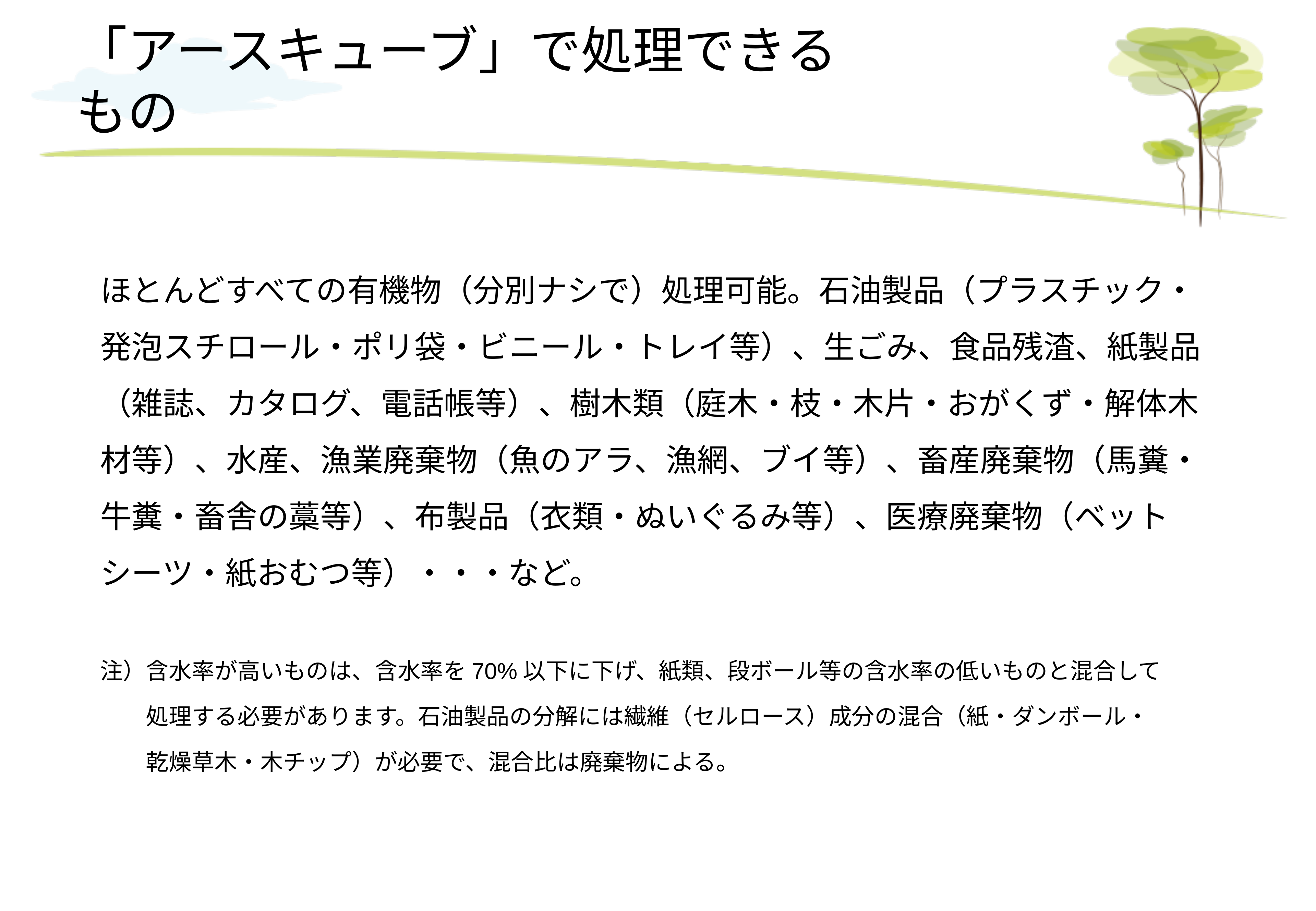

# 「アースキューブ」で処理できるもの
ほとんどすべての有機物（分別ナシで）処理可能。石油製品（プラスチック・発泡スチロール・ポリ袋・ビニール・トレイ等）、生ごみ、食品残渣、紙製品（雑誌、カタログ、電話帳等）、樹木類（庭木・枝・木片・おがくず・解体木材等）、水産、漁業廃棄物（魚のアラ、漁網、ブイ等）、畜産廃棄物（馬糞・牛糞・畜舎の藁等）、布製品（衣類・ぬいぐるみ等）、医療廃棄物（ベットシーツ・紙おむつ等）・・・など。

注）含水率が高いものは、含水率を70%以下に下げ、紙類、段ボール等の含水率の低いものと混合して
　　処理する必要があります。石油製品の分解には繊維（セルロース）成分の混合（紙・ダンボール・
　　乾燥草木・木チップ）が必要で、混合比は廃棄物による。